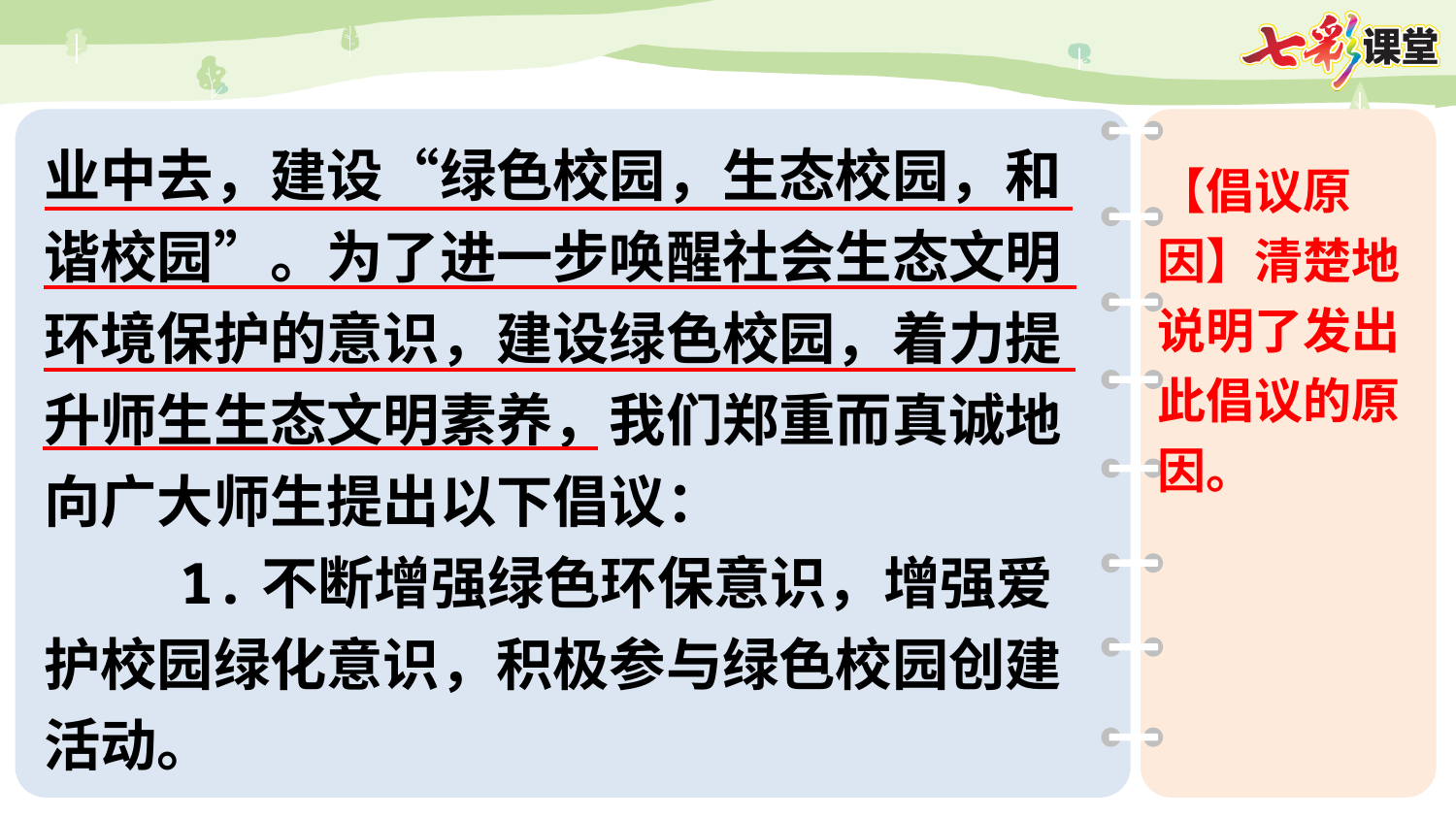

业中去，建设“绿色校园，生态校园，和谐校园”。为了进一步唤醒社会生态文明环境保护的意识，建设绿色校园，着力提升师生生态文明素养，我们郑重而真诚地向广大师生提出以下倡议：
    1.不断增强绿色环保意识，增强爱护校园绿化意识，积极参与绿色校园创建活动。

【倡议原因】清楚地说明了发出此倡议的原因。